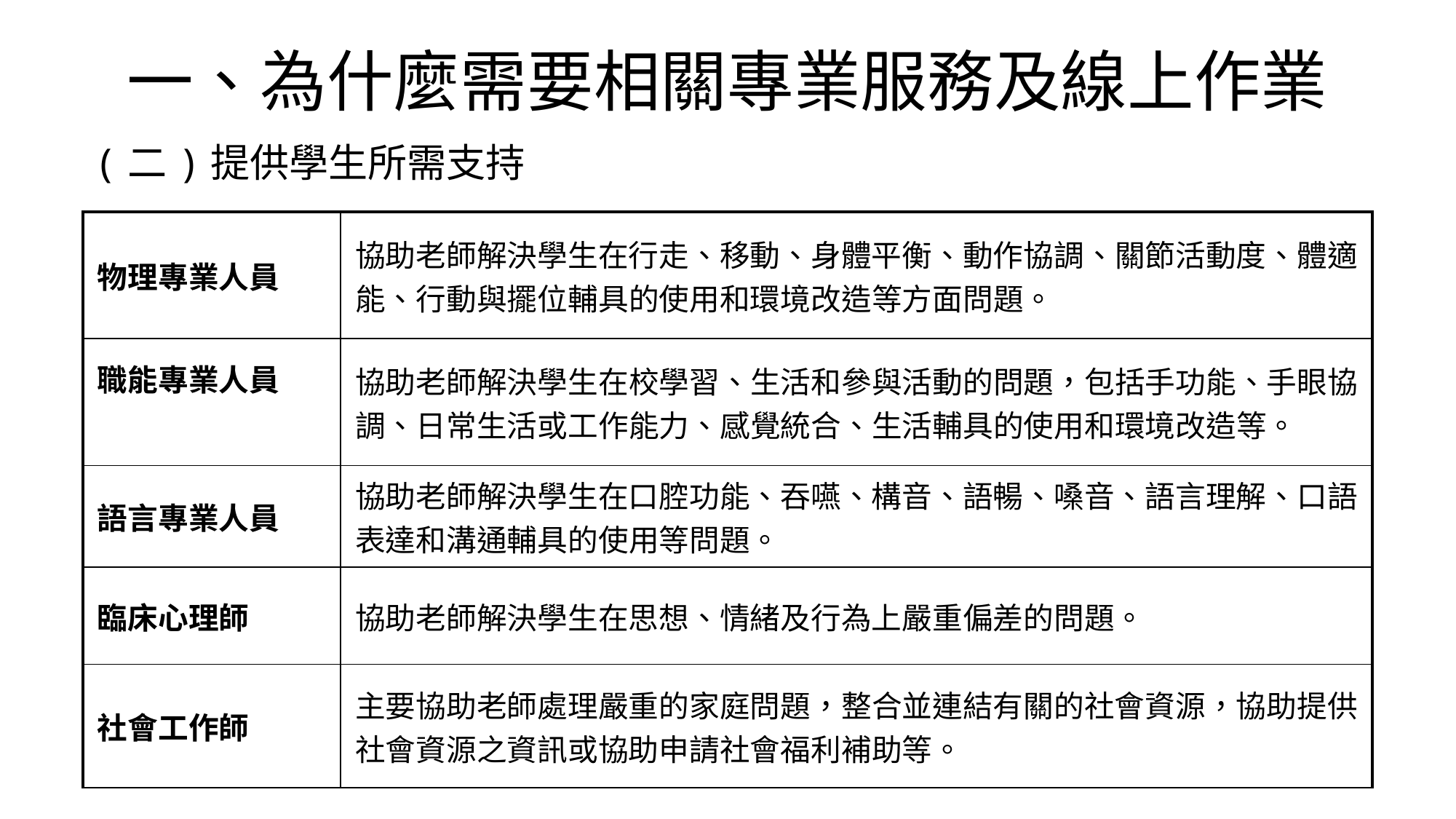

# 一、為什麼需要相關專業服務及線上作業
(二)提供學生所需支持
| 物理專業人員 | 協助老師解決學生在行走、移動、身體平衡、動作協調、關節活動度、體適能、行動與擺位輔具的使用和環境改造等方面問題。 |
| --- | --- |
| 職能專業人員 | 協助老師解決學生在校學習、生活和參與活動的問題，包括手功能、手眼協調、日常生活或工作能力、感覺統合、生活輔具的使用和環境改造等。 |
| 語言專業人員 | 協助老師解決學生在口腔功能、吞嚥、構音、語暢、嗓音、語言理解、口語表達和溝通輔具的使用等問題。 |
| 臨床心理師 | 協助老師解決學生在思想、情緒及行為上嚴重偏差的問題。 |
| 社會工作師 | 主要協助老師處理嚴重的家庭問題，整合並連結有關的社會資源，協助提供社會資源之資訊或協助申請社會福利補助等。 |